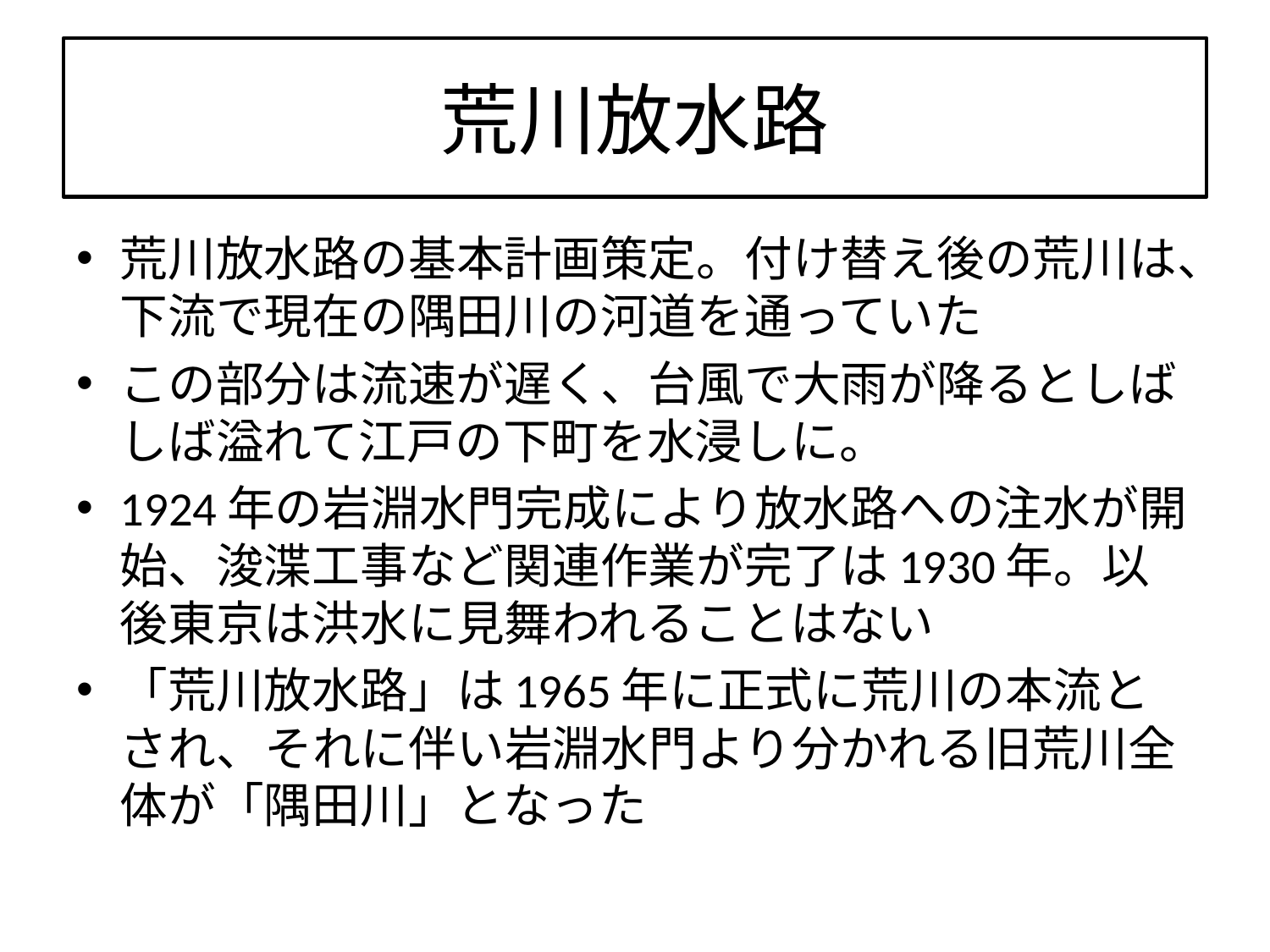

# 荒川放水路
荒川放水路の基本計画策定。付け替え後の荒川は、下流で現在の隅田川の河道を通っていた
この部分は流速が遅く、台風で大雨が降るとしばしば溢れて江戸の下町を水浸しに。
1924年の岩淵水門完成により放水路への注水が開始、浚渫工事など関連作業が完了は1930年。以後東京は洪水に見舞われることはない
「荒川放水路」は1965年に正式に荒川の本流とされ、それに伴い岩淵水門より分かれる旧荒川全体が「隅田川」となった